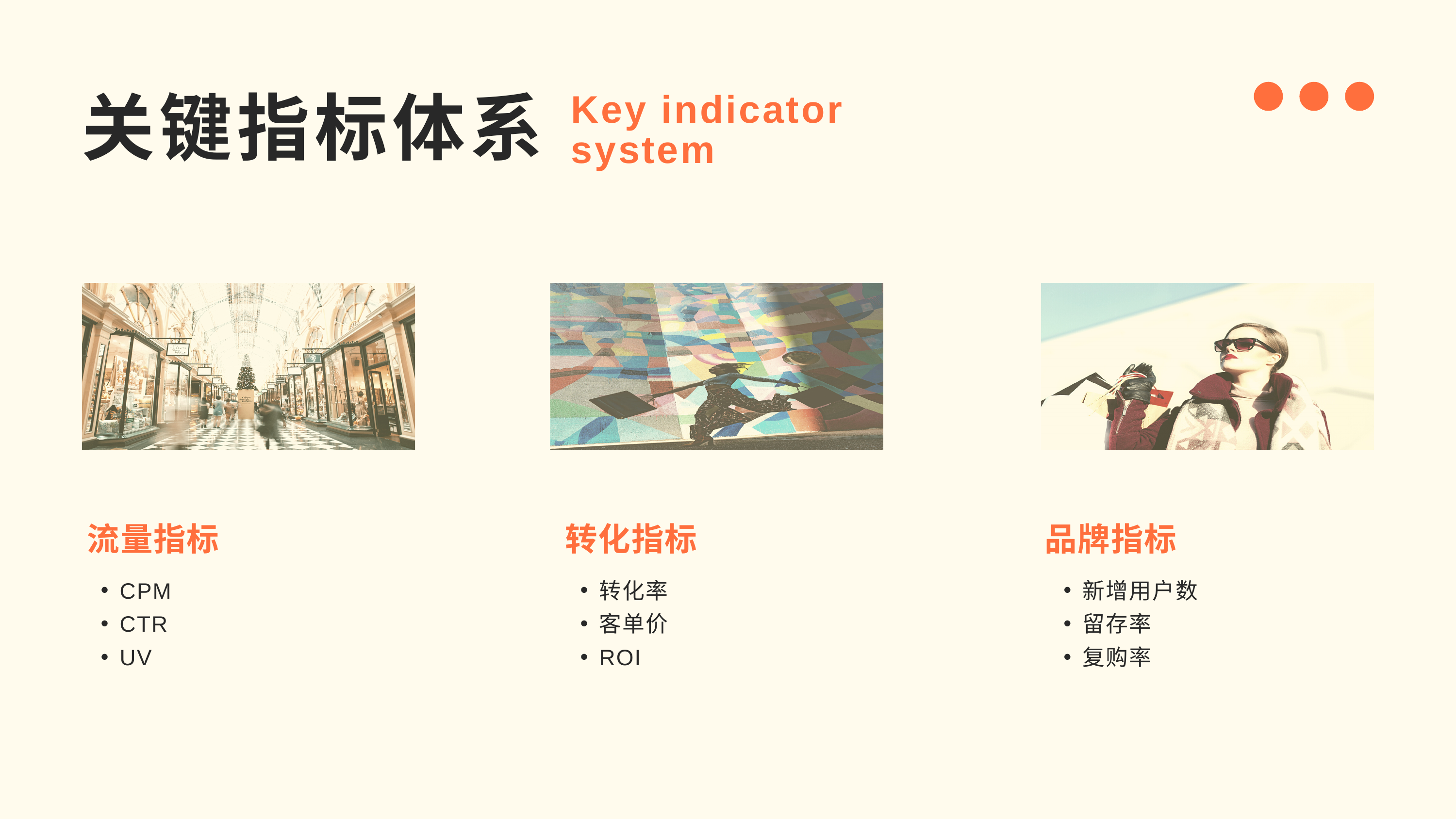

关键指标体系
Key indicator system

流量指标
转化指标
品牌指标
CPM
CTR
UV

转化率
客单价
ROI

新增用户数
留存率
复购率